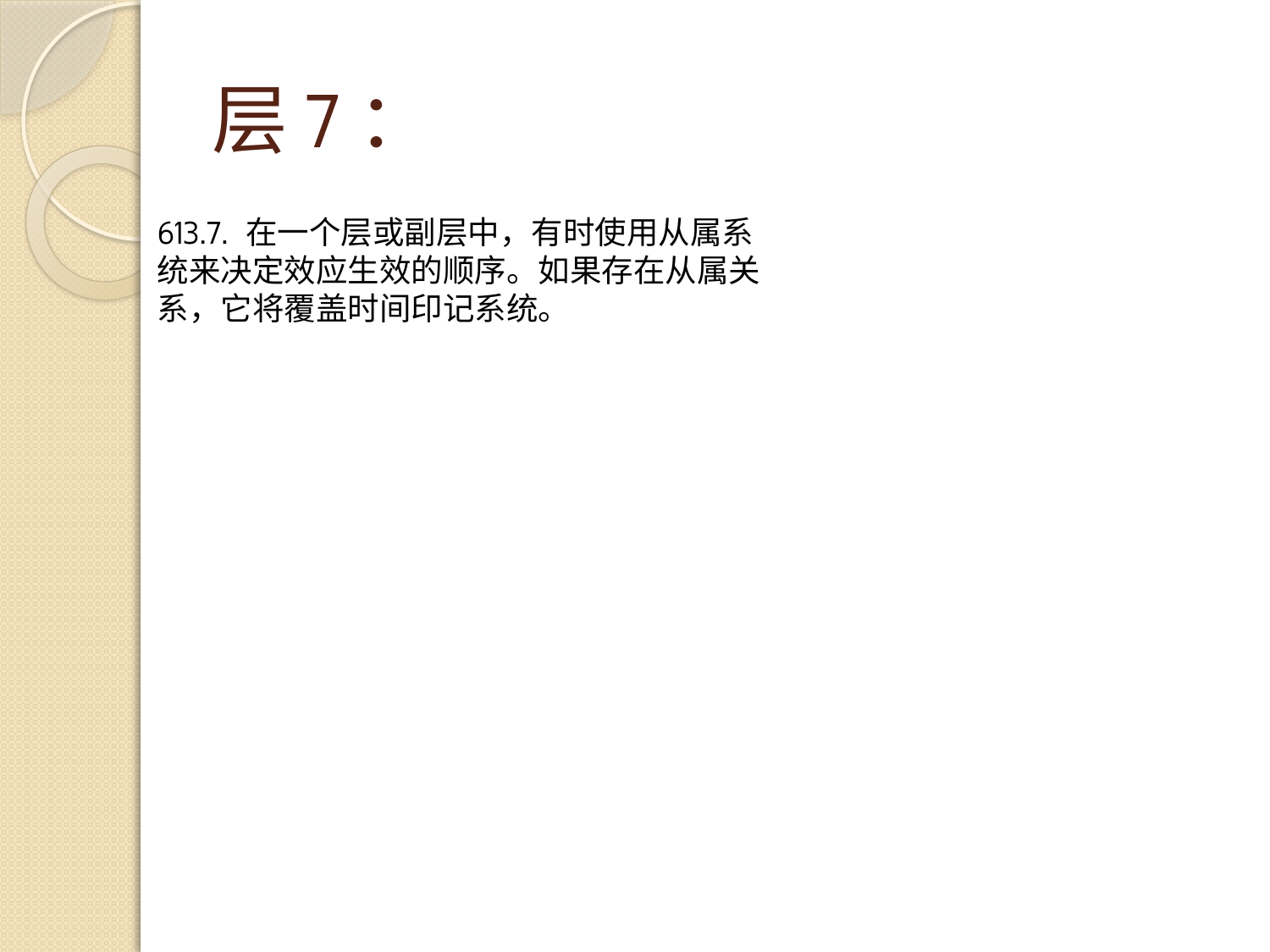

# 层7：
613.7. 在一个层或副层中，有时使用从属系统来决定效应生效的顺序。如果存在从属关系，它将覆盖时间印记系统。